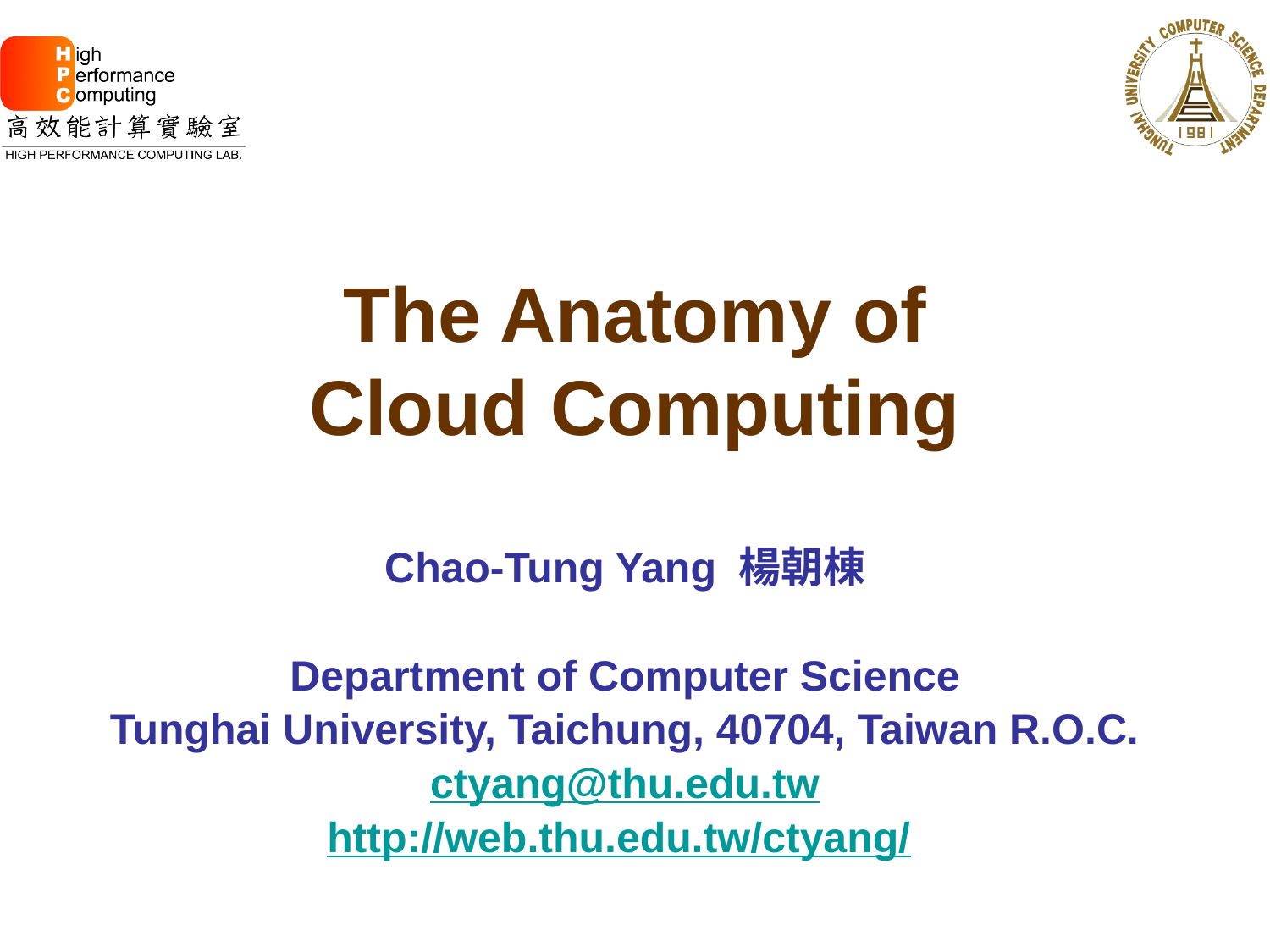

# The Anatomy of Cloud Computing
Chao-Tung Yang 楊朝棟

Department of Computer Science
Tunghai University, Taichung, 40704, Taiwan R.O.C.
ctyang@thu.edu.tw
http://web.thu.edu.tw/ctyang/